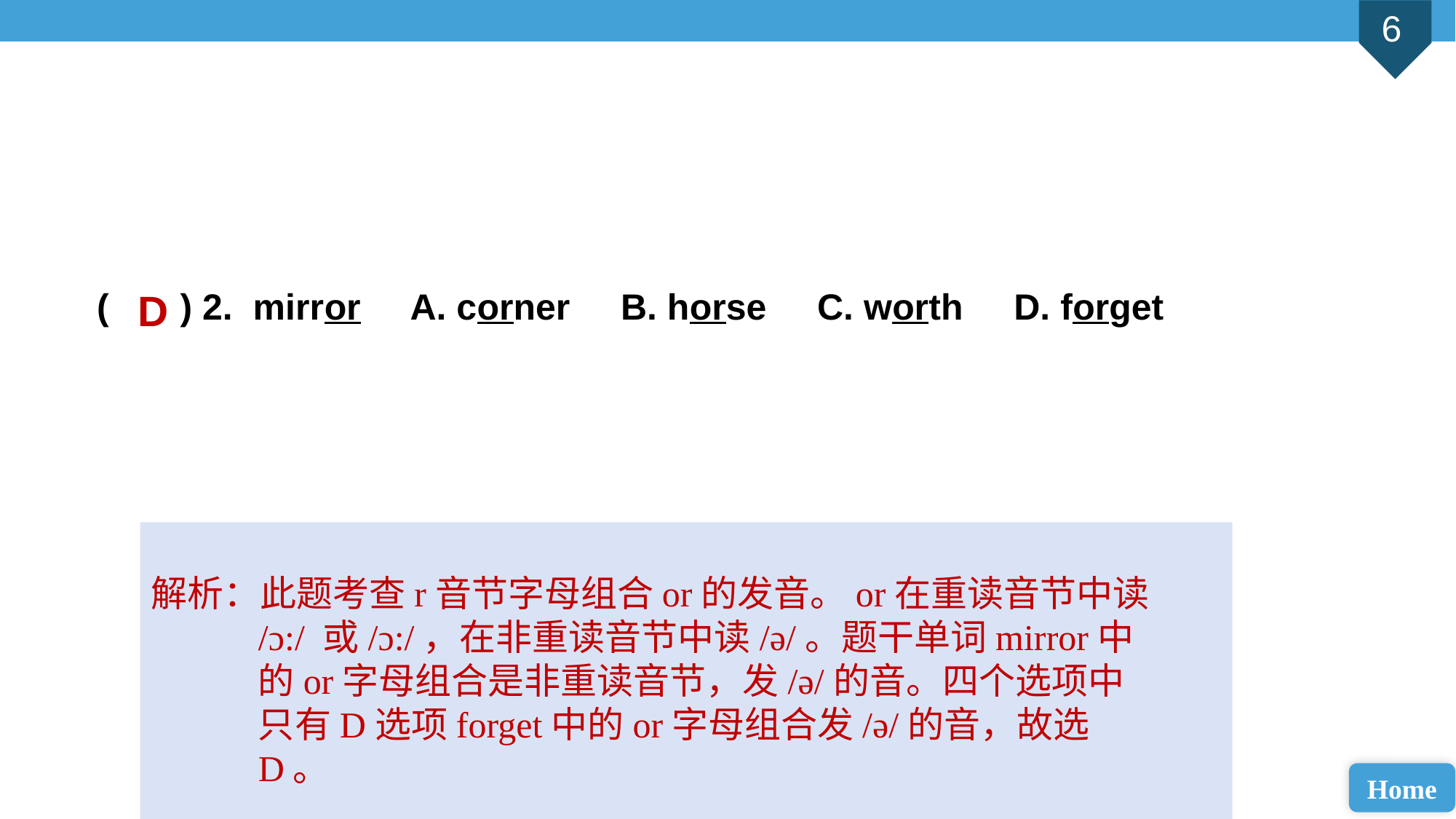

(       ) 2.  mirror     A. corner     B. horse     C. worth     D. forget
D

解析：此题考查r音节字母组合or的发音。or在重读音节中读/ɔ:/ 或/ɔ:/，在非重读音节中读/ə/。题干单词mirror中的or字母组合是非重读音节，发/ə/的音。四个选项中只有D选项forget中的or字母组合发/ə/的音，故选D。